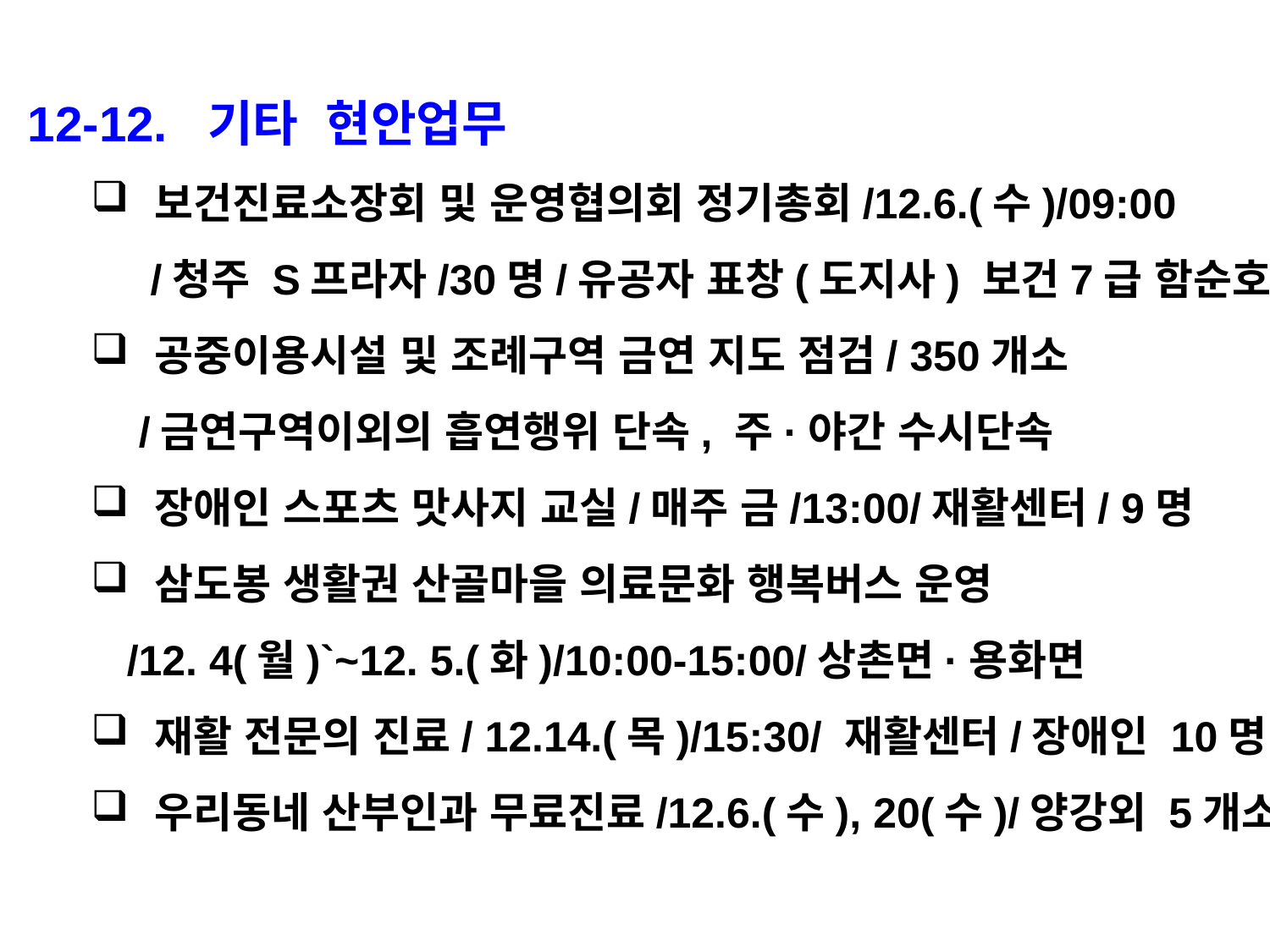

12-12.  기타  현안업무
보건진료소장회 및 운영협의회 정기총회/12.6.(수)/09:00
     /청주 S프라자/30명/유공자 표창(도지사) 보건7급 함순호
공중이용시설 및 조례구역 금연 지도 점검/ 350개소
    /금연구역이외의 흡연행위 단속, 주·야간 수시단속
장애인 스포츠 맛사지 교실/매주 금/13:00/재활센터/ 9명
삼도봉 생활권 산골마을 의료문화 행복버스 운영
   /12. 4(월)`~12. 5.(화)/10:00-15:00/상촌면·용화면
재활 전문의 진료/ 12.14.(목)/15:30/ 재활센터/장애인 10명
우리동네 산부인과 무료진료/12.6.(수), 20(수)/양강외 5개소